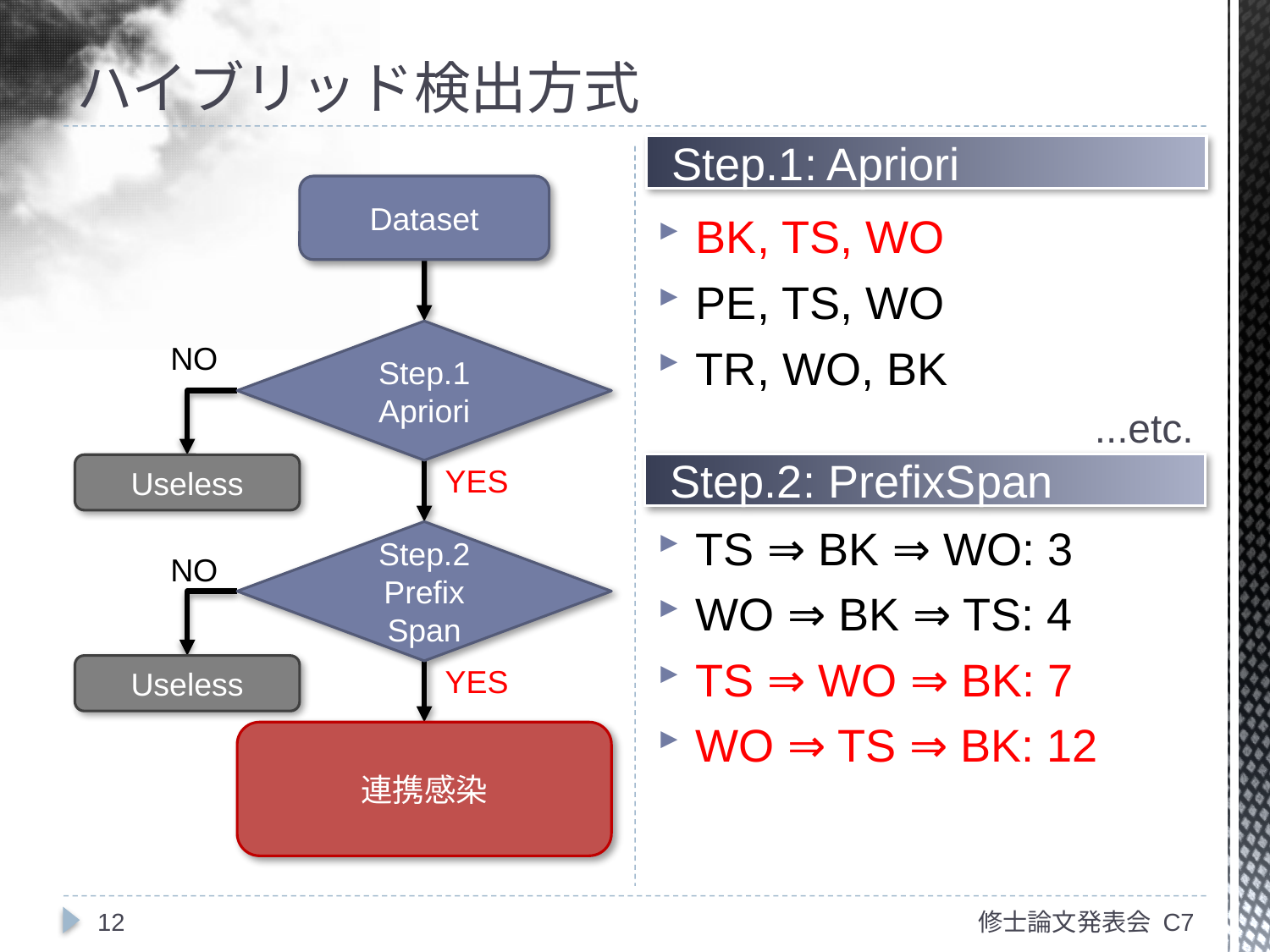

# ハイブリッド検出方式

BK, TS, WO
PE, TS, WO
TR, WO, BK
...etc.

TS ⇒ BK ⇒ WO: 3
WO ⇒ BK ⇒ TS: 4
TS ⇒ WO ⇒ BK: 7
WO ⇒ TS ⇒ BK: 12
Step.1: Apriori

Dataset
Step.1
Apriori
NO
Step.2: PrefixSpan
Useless
YES
Step.2
Prefix
Span
NO
YES
Useless
連携感染
12
修士論文発表会 C7